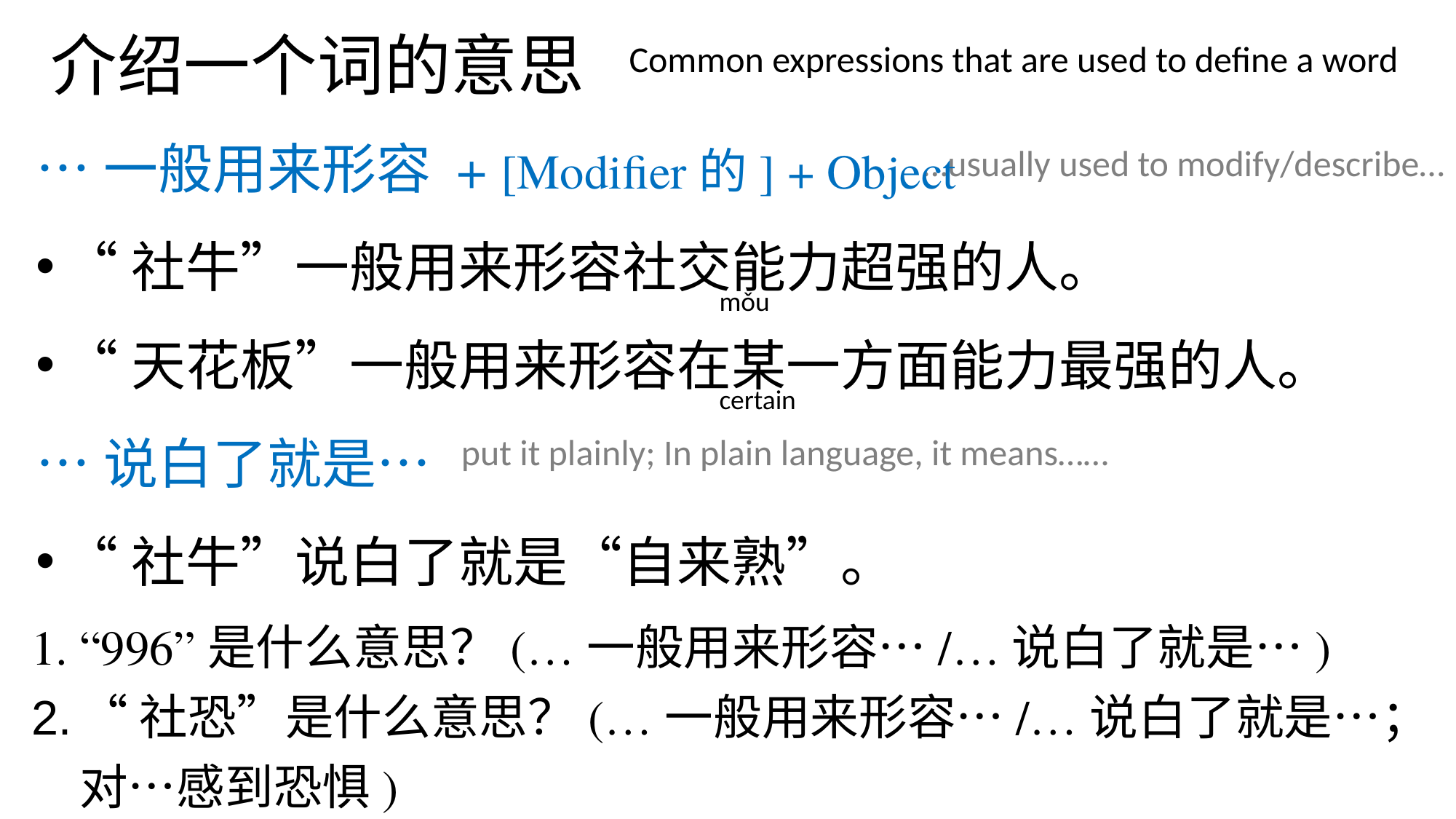

# 介绍一个词的意思
Common expressions that are used to define a word
…一般用来形容 + [Modifier的] + Object
“社牛”一般用来形容社交能力超强的人。
“天花板”一般用来形容在某一方面能力最强的人。
…说白了就是…
“社牛”说白了就是“自来熟”。
…usually used to modify/describe…
mǒu

certain
put it plainly; In plain language, it means……
“996”是什么意思？(…一般用来形容…/…说白了就是…)
“社恐”是什么意思？(…一般用来形容…/…说白了就是…；对…感到恐惧)